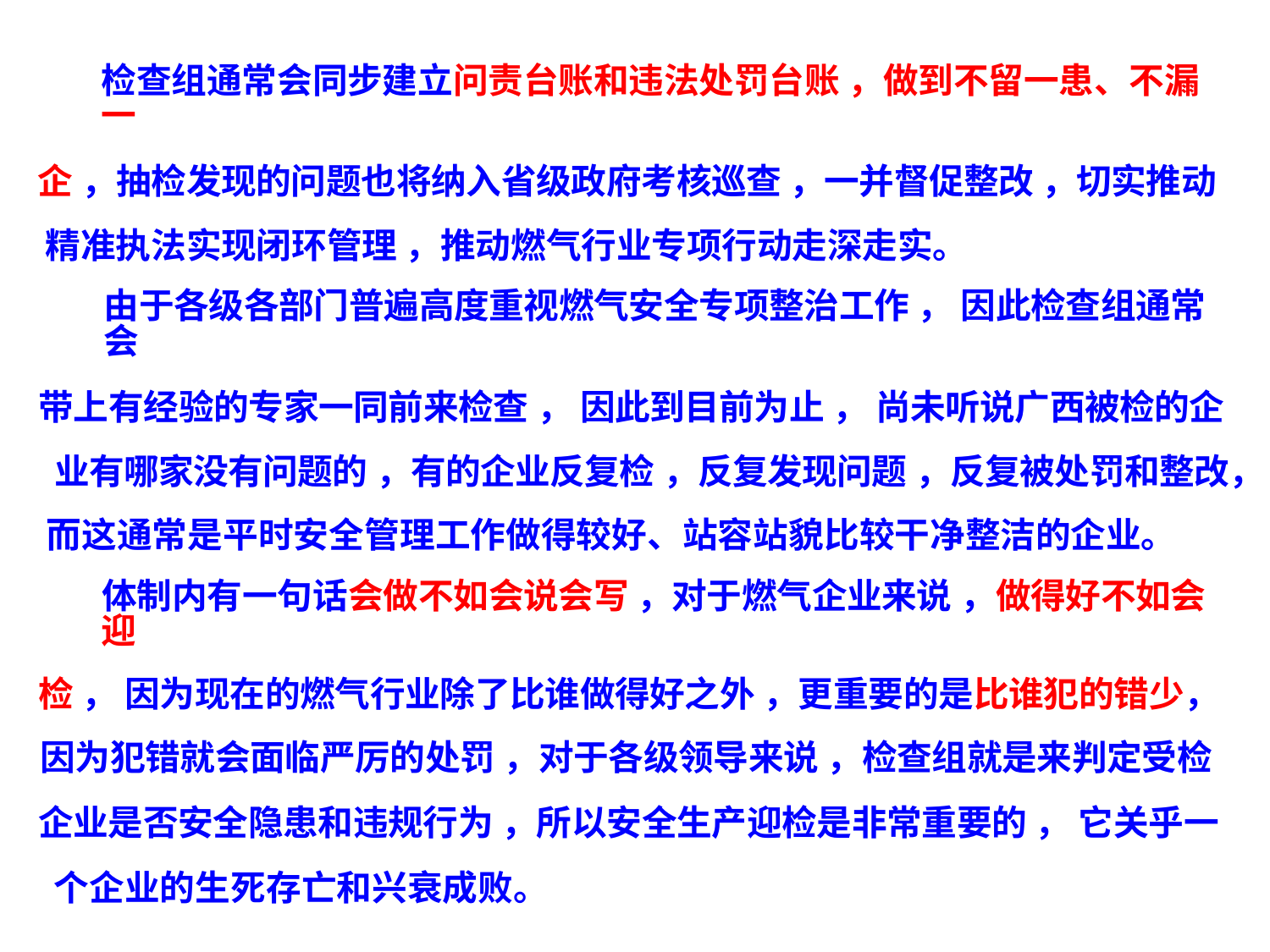

检查组通常会同步建立问责台账和违法处罚台账 ，做到不留一患、不漏一
企 ，抽检发现的问题也将纳入省级政府考核巡查 ，一并督促整改 ，切实推动    精准执法实现闭环管理 ，推动燃气行业专项行动走深走实。
由于各级各部门普遍高度重视燃气安全专项整治工作 ， 因此检查组通常会
带上有经验的专家一同前来检查 ， 因此到目前为止 ， 尚未听说广西被检的企    业有哪家没有问题的 ，有的企业反复检 ，反复发现问题 ，反复被处罚和整改， 而这通常是平时安全管理工作做得较好、站容站貌比较干净整洁的企业。
体制内有一句话会做不如会说会写 ，对于燃气企业来说 ，做得好不如会迎
检 ， 因为现在的燃气行业除了比谁做得好之外 ，更重要的是比谁犯的错少，
因为犯错就会面临严厉的处罚 ，对于各级领导来说 ，检查组就是来判定受检
企业是否安全隐患和违规行为 ，所以安全生产迎检是非常重要的 ， 它关乎一    个企业的生死存亡和兴衰成败。